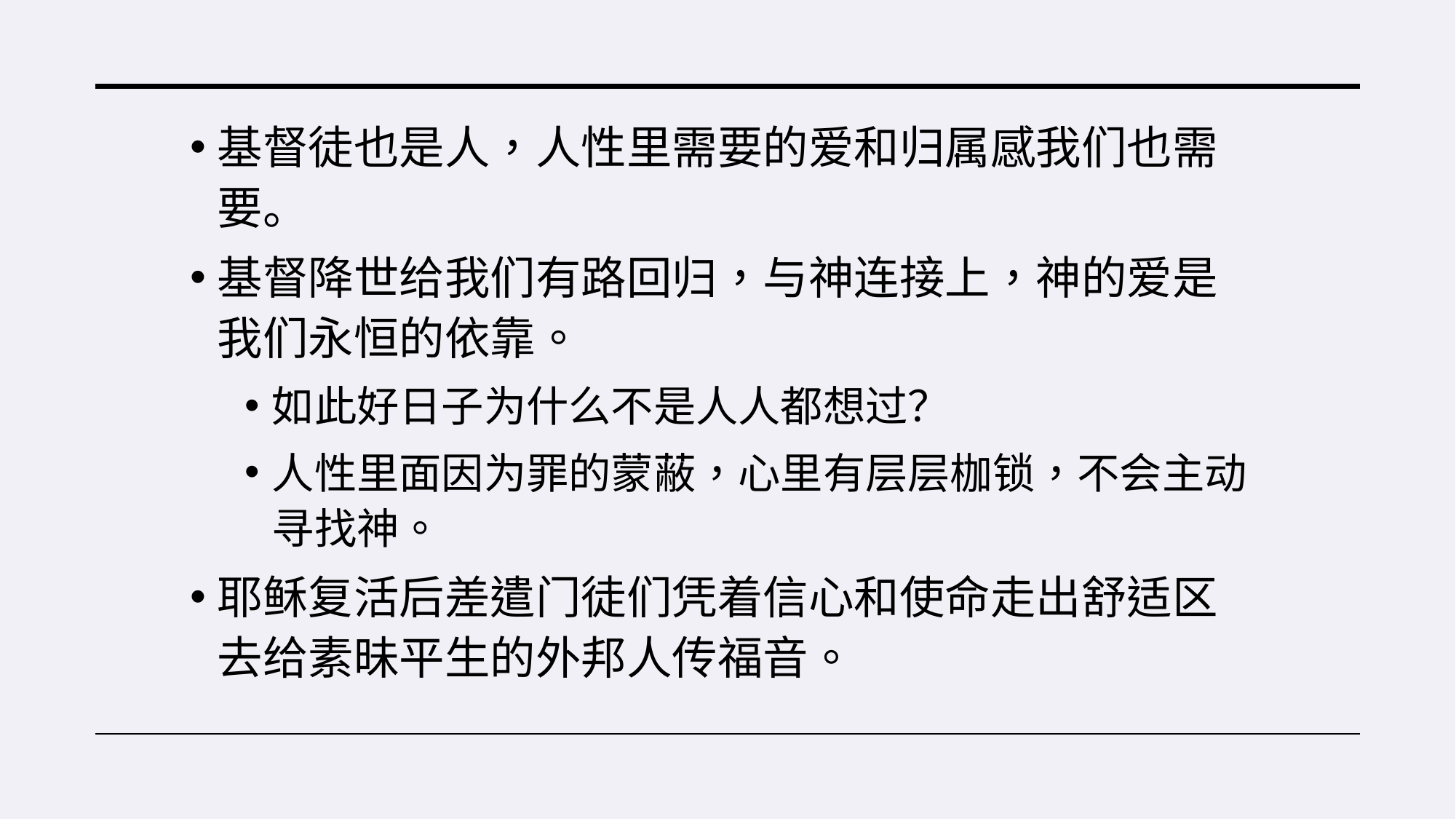

基督徒也是人，人性里需要的爱和归属感我们也需要。
基督降世给我们有路回归，与神连接上，神的爱是我们永恒的依靠。
如此好日子为什么不是人人都想过？
人性里面因为罪的蒙蔽，心里有层层枷锁，不会主动寻找神。
耶稣复活后差遣门徒们凭着信心和使命走出舒适区去给素昧平生的外邦人传福音。